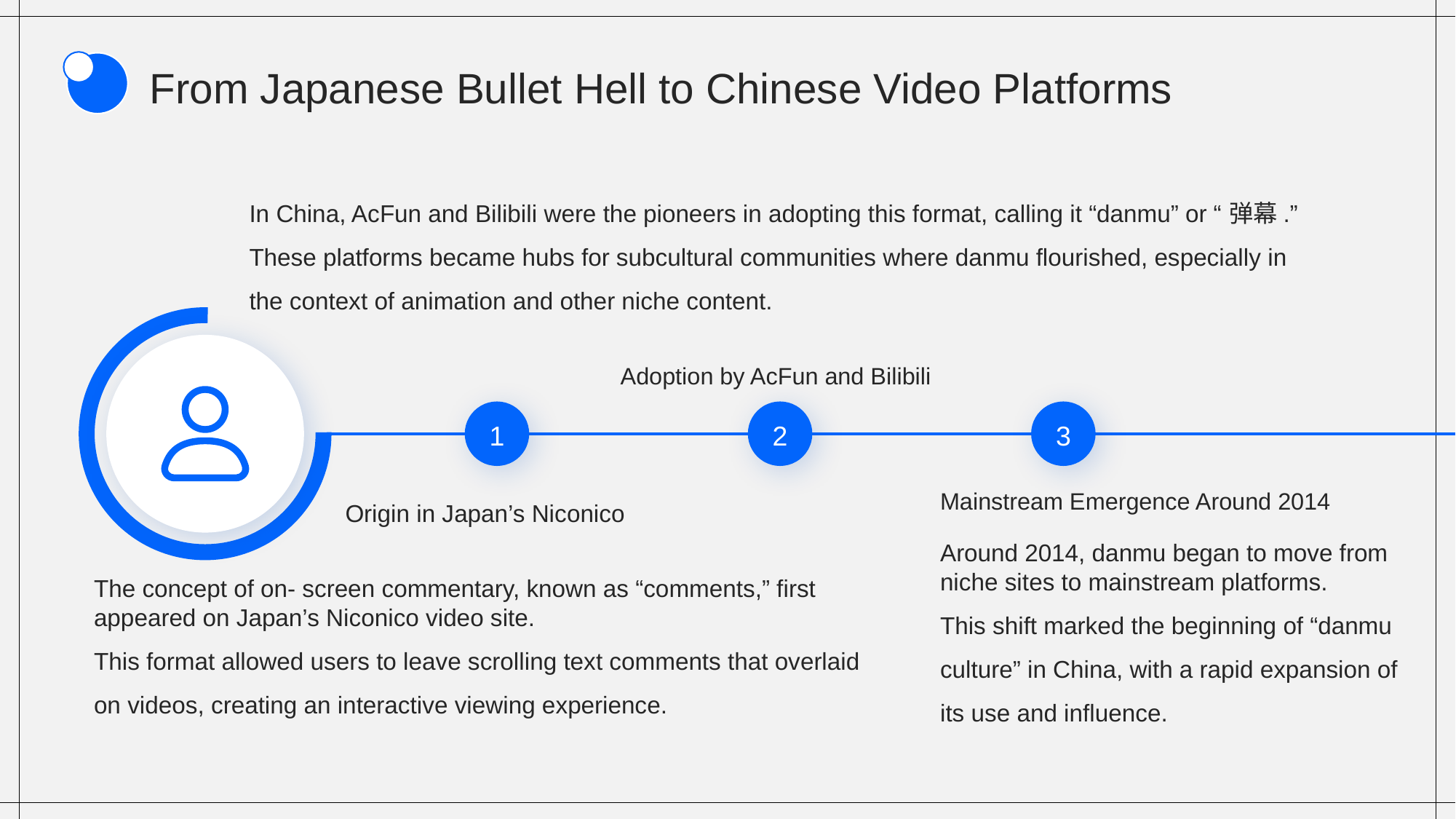

From Japanese Bullet Hell to Chinese Video Platforms
In China, AcFun and Bilibili were the pioneers in adopting this format, calling it “danmu” or “弹幕.”
These platforms became hubs for subcultural communities where danmu flourished, especially in the context of animation and other niche content.

Adoption by AcFun and Bilibili

1
2
3
Mainstream Emergence Around 2014
Origin in Japan’s Niconico
Around 2014, danmu began to move from niche sites to mainstream platforms.
This shift marked the beginning of “danmu culture” in China, with a rapid expansion of its use and influence.
The concept of on- screen commentary, known as “comments,” first appeared on Japan’s Niconico video site.
This format allowed users to leave scrolling text comments that overlaid on videos, creating an interactive viewing experience.